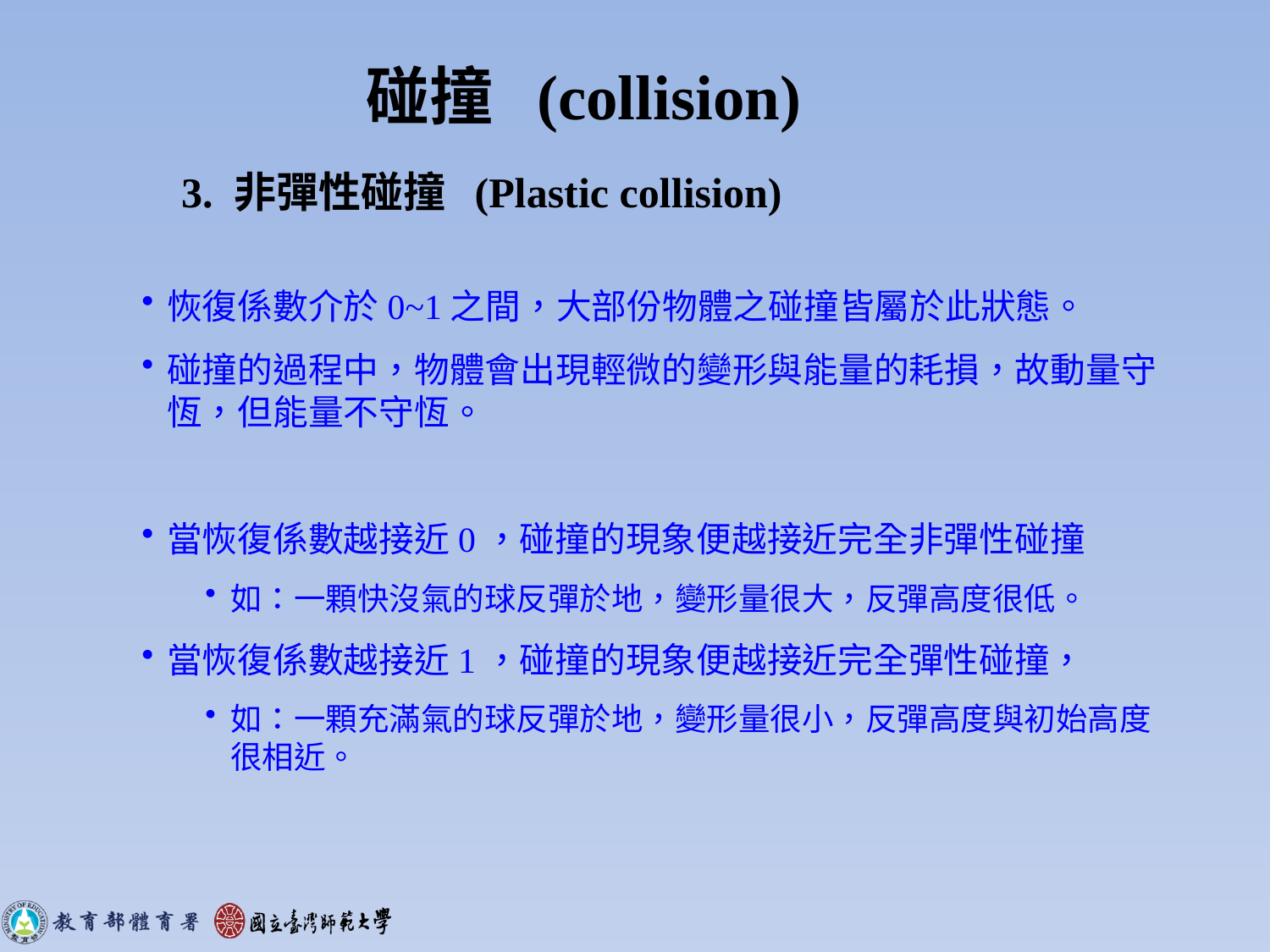

碰撞  (collision)
3. 非彈性碰撞  (Plastic collision)
恢復係數介於0~1之間，大部份物體之碰撞皆屬於此狀態。
碰撞的過程中，物體會出現輕微的變形與能量的耗損，故動量守恆，但能量不守恆。

當恢復係數越接近0，碰撞的現象便越接近完全非彈性碰撞
如：一顆快沒氣的球反彈於地，變形量很大，反彈高度很低。
當恢復係數越接近1，碰撞的現象便越接近完全彈性碰撞，
如：一顆充滿氣的球反彈於地，變形量很小，反彈高度與初始高度很相近。